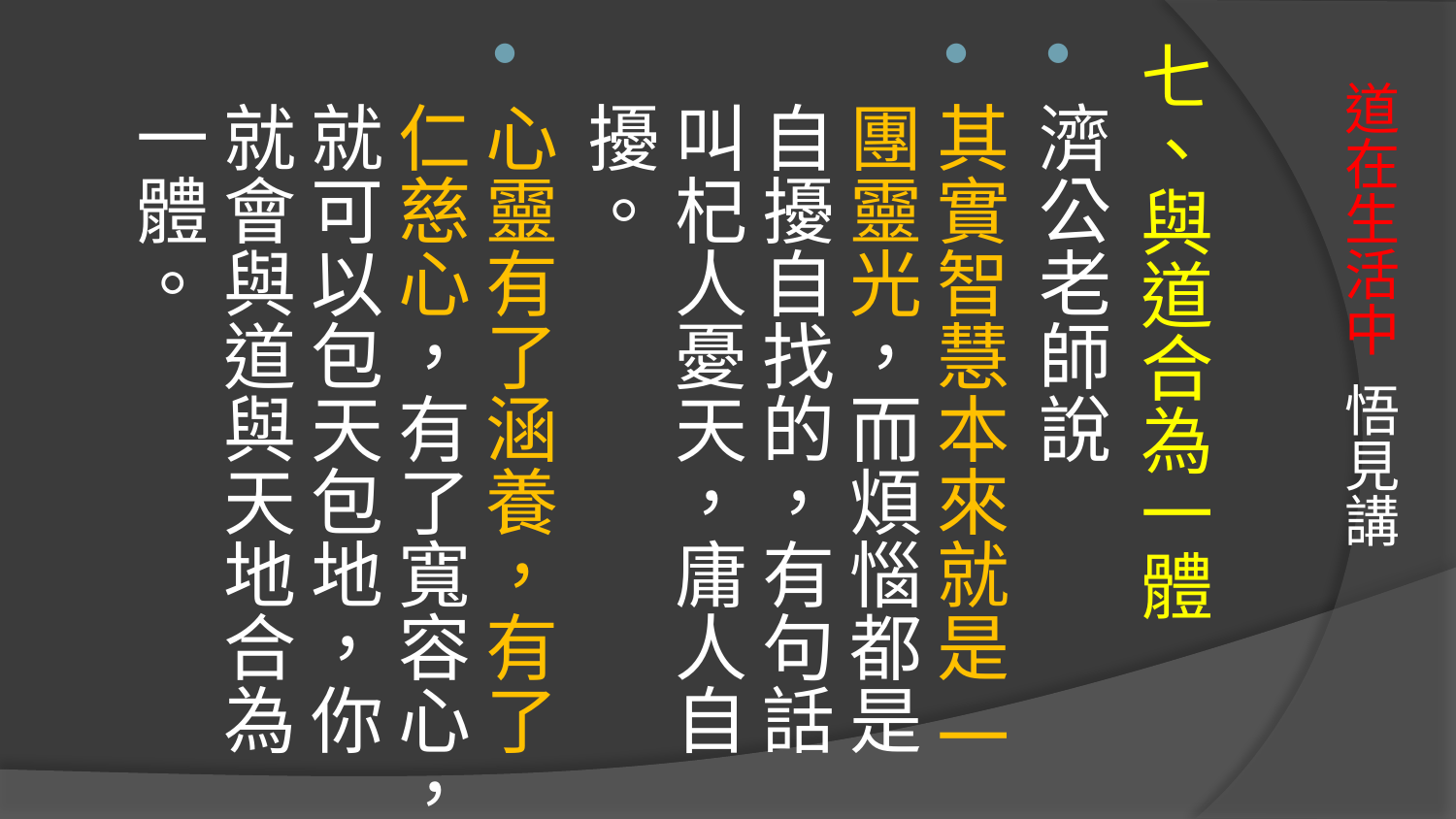

七、與道合為一體
濟公老師說
其實智慧本來就是 一團靈光，而煩惱都是自擾自找的，有句話叫杞人憂天，庸人自擾。
心靈有了涵養，有了仁慈心，有了寬容心，就可以包天包地，你就會與道與天地合為一體。

# 道在生活中  悟見講